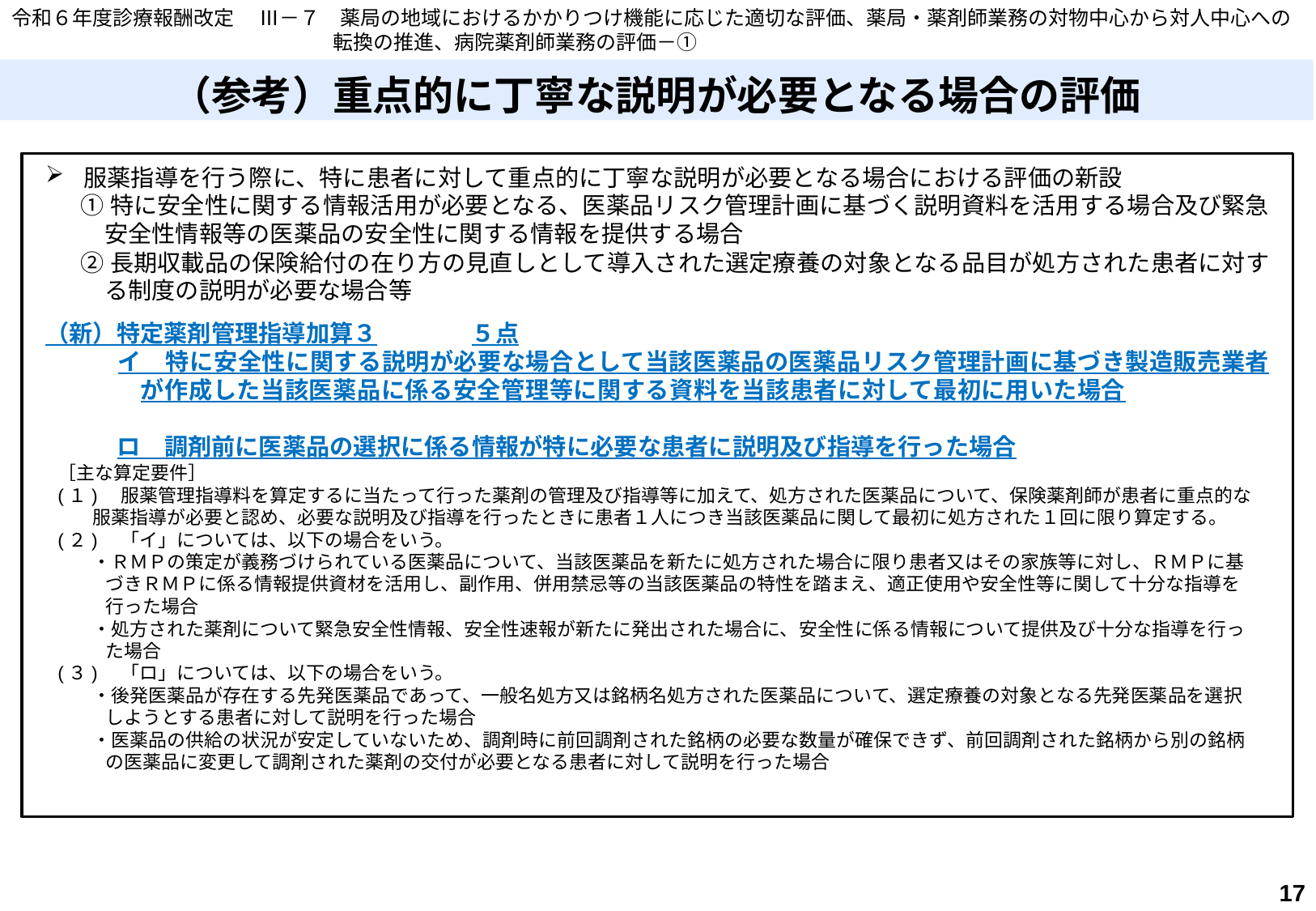

令和６年度診療報酬改定　 Ⅲ－７　薬局の地域におけるかかりつけ機能に応じた適切な評価、薬局・薬剤師業務の対物中心から対人中心への転換の推進、病院薬剤師業務の評価－①
# （参考）重点的に丁寧な説明が必要となる場合の評価
服薬指導を行う際に、特に患者に対して重点的に丁寧な説明が必要となる場合における評価の新設
①特に安全性に関する情報活用が必要となる、医薬品リスク管理計画に基づく説明資料を活用する場合及び緊急安全性情報等の医薬品の安全性に関する情報を提供する場合
②長期収載品の保険給付の在り方の見直しとして導入された選定療養の対象となる品目が処方された患者に対する制度の説明が必要な場合等
（新）特定薬剤管理指導加算３　　　　５点
　　　イ　特に安全性に関する説明が必要な場合として当該医薬品の医薬品リスク管理計画に基づき製造販売業者が作成した当該医薬品に係る安全管理等に関する資料を当該患者に対して最初に用いた場合
ロ　調剤前に医薬品の選択に係る情報が特に必要な患者に説明及び指導を行った場合

［主な算定要件］
(１)　服薬管理指導料を算定するに当たって行った薬剤の管理及び指導等に加えて、処方された医薬品について、保険薬剤師が患者に重点的な服薬指導が必要と認め、必要な説明及び指導を行ったときに患者１人につき当該医薬品に関して最初に処方された１回に限り算定する。
(２)　「イ」については、以下の場合をいう。
・ＲＭＰの策定が義務づけられている医薬品について、当該医薬品を新たに処方された場合に限り患者又はその家族等に対し、ＲＭＰに基づきＲＭＰに係る情報提供資材を活用し、副作用、併用禁忌等の当該医薬品の特性を踏まえ、適正使用や安全性等に関して十分な指導を行った場合
・処方された薬剤について緊急安全性情報、安全性速報が新たに発出された場合に、安全性に係る情報について提供及び十分な指導を行った場合
(３)　「ロ」については、以下の場合をいう。
・後発医薬品が存在する先発医薬品であって、一般名処方又は銘柄名処方された医薬品について、選定療養の対象となる先発医薬品を選択しようとする患者に対して説明を行った場合
・医薬品の供給の状況が安定していないため、調剤時に前回調剤された銘柄の必要な数量が確保できず、前回調剤された銘柄から別の銘柄の医薬品に変更して調剤された薬剤の交付が必要となる患者に対して説明を行った場合